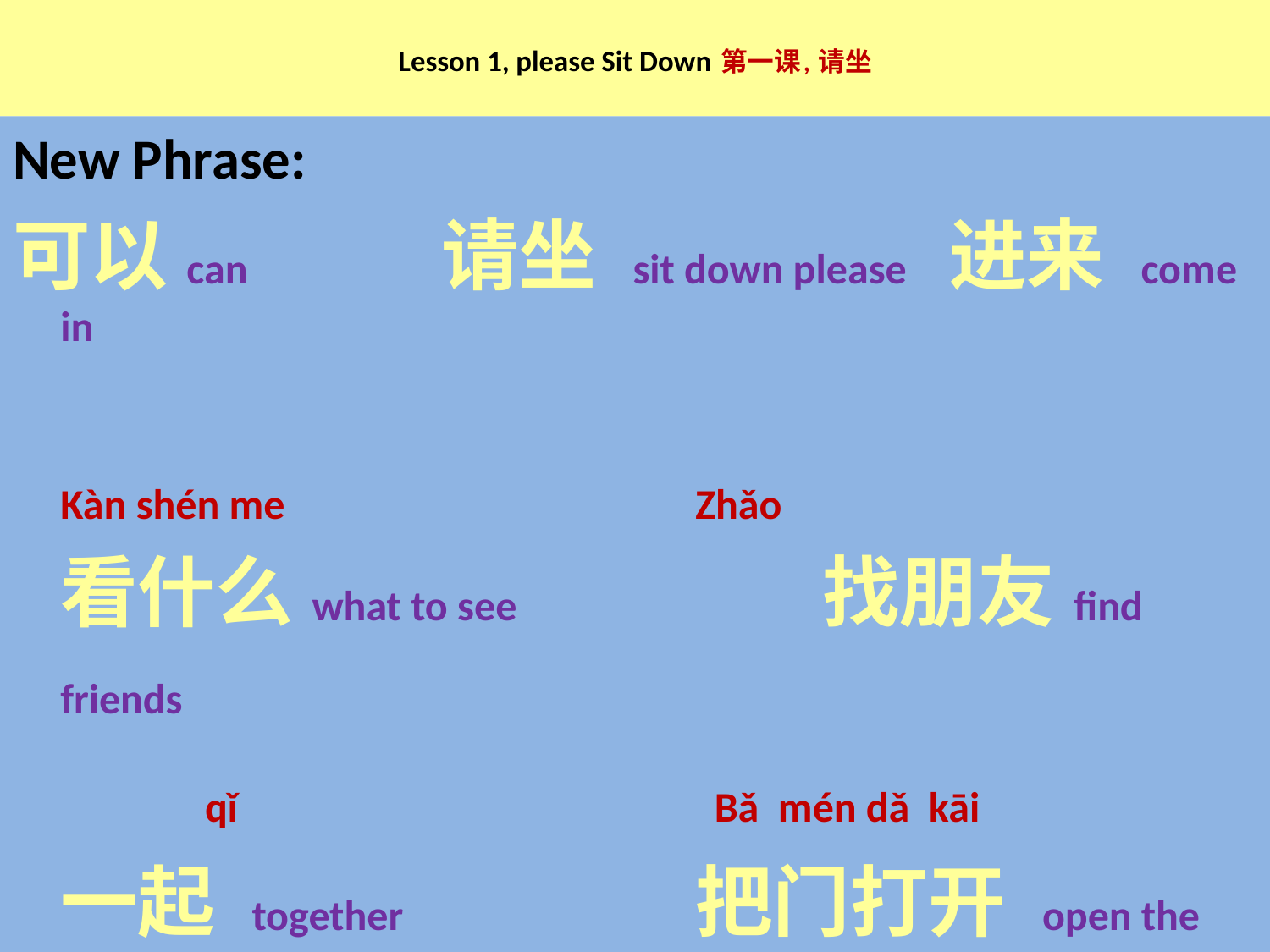

# Lesson 1, please Sit Down 第一课, 请坐
New Phrase:
可以can		请坐 sit down please	进来 come in

	Kàn shén me				Zhǎo
	看什么what to see			找朋友find friends
		 qǐ				  Bǎ  mén dǎ  kāi
	一起 together			把门打开 open the door